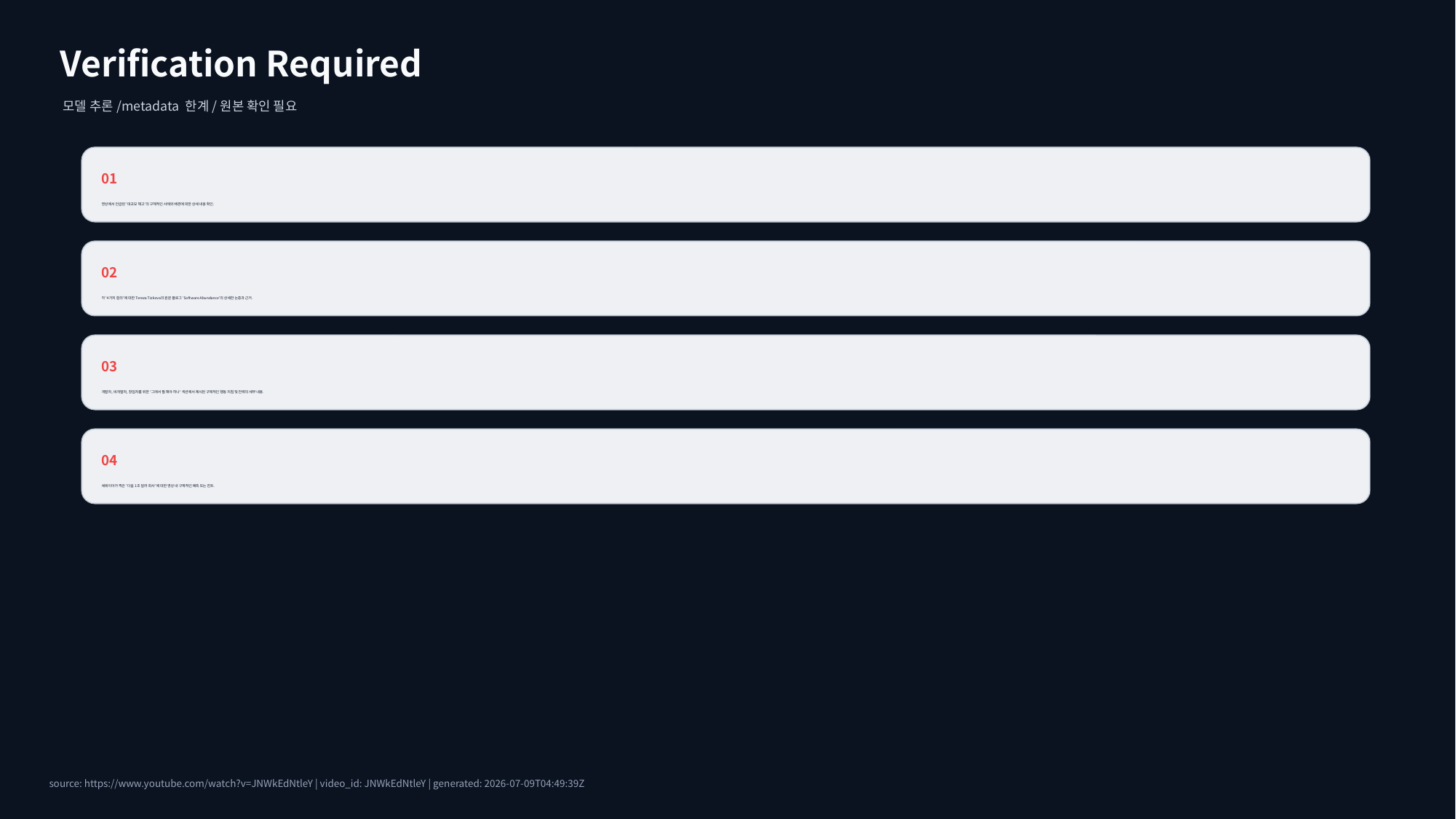

Verification Required
모델 추론/metadata 한계/원본 확인 필요

01
영상에서 언급된 '대규모 해고'의 구체적인 사례와 배경에 대한 상세 내용 확인.

02
각 '4가지 함의'에 대한 Tereza Tizkova의 원문 블로그 'Software Abundance'의 상세한 논증과 근거.

03
개발자, 비개발자, 창업자를 위한 '그래서 뭘 해야 하나' 섹션에서 제시된 구체적인 행동 지침 및 전략의 세부 내용.

04
세쿼이아가 찍은 '다음 1조 달러 회사'에 대한 영상 내 구체적인 예측 또는 힌트.
source: https://www.youtube.com/watch?v=JNWkEdNtleY | video_id: JNWkEdNtleY | generated: 2026-07-09T04:49:39Z